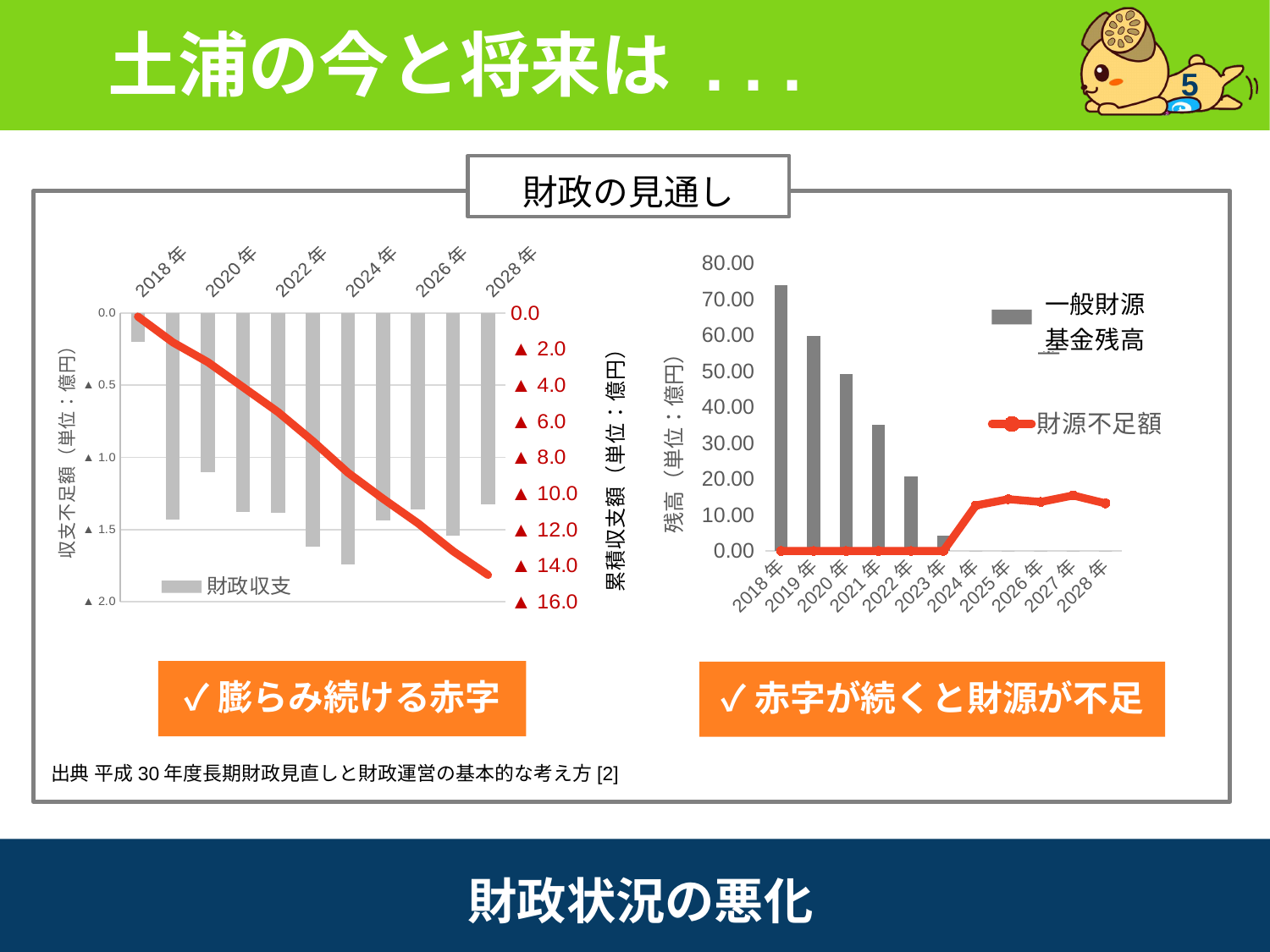

# 土浦の今と将来は . . .
5

財政の見通し

### Chart

| Category | 財政収支 | 累積財政収支額 |
|---|---|---|
| 2018年 | -0.20000000000000284 | -0.20000000000000284 |
| 2019年 | -1.4299999999999997 | -1.6300000000000026 |
| 2020年 | -1.1002999999999972 | -2.7302999999999997 |
| 2021年 | -1.3778000000000006 | -4.1081 |
| 2022年 | -1.3813999999999993 | -5.4895 |
| 2023年 | -1.6153000000000048 | -7.1048000000000044 |
| 2024年 | -1.7416999999999945 | -8.846499999999999 |
| 2025年 | -1.4391999999999996 | -10.285699999999999 |
| 2026年 | -1.363199999999999 | -11.648899999999998 |
| 2027年 | -1.544000000000004 | -13.192900000000002 |
| 2028年 | -1.3222999999999985 | -14.5152 |

### Chart

| Category | 財政調整基金 | 市債管理基金 | 財源不足額 |
|---|---|---|---|
| 2018年 | 57.653 | 16.167 | 0.0 |
| 2019年 | 44.653 | 15.167 | 0.0 |
| 2020年 | 34.954 | 14.167 | 0.0 |
| 2021年 | 24.823 | 10.167 | 0.0 |
| 2022年 | 14.638 | 6.167 | 0.0 |
| 2023年 | 4.155 | 0.167 | 0.0 |
| 2024年 | 0.0 | 0.0 | 12.645 |
| 2025年 | 0.0 | 0.0 | 14.392 |
| 2026年 | 0.0 | 0.0 | 13.632 |
| 2027年 | 0.0 | 0.0 | 15.44 |
| 2028年 | 0.0 | 0.0 | 13.222 |
✓膨らみ続ける赤字

✓赤字が続くと財源が不足
出典 平成30年度長期財政見直しと財政運営の基本的な考え方[2]

財政状況の悪化